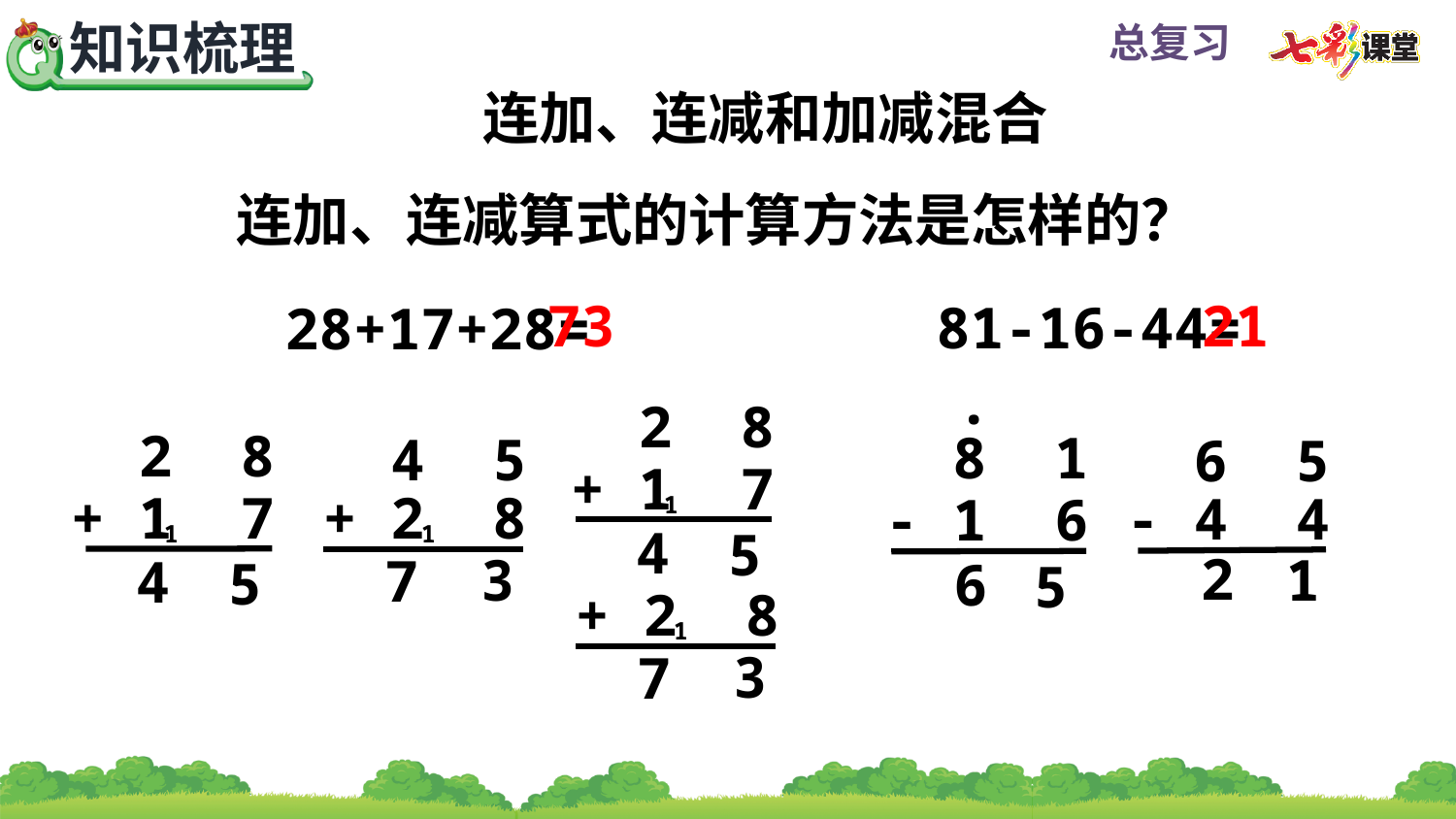

连加、连减和加减混合
连加、连减算式的计算方法是怎样的？
73
21
 81-16-44=
28+17+28=
.
   2  8
 + 1  7
   2  8
 + 1  7
   8  1
 - 1  6
   4  5
 + 2  8
   6  5
 - 4  4
1
4
1
1
5
2
3
1
7
4
5
6
5
 + 2  8
1
3
7